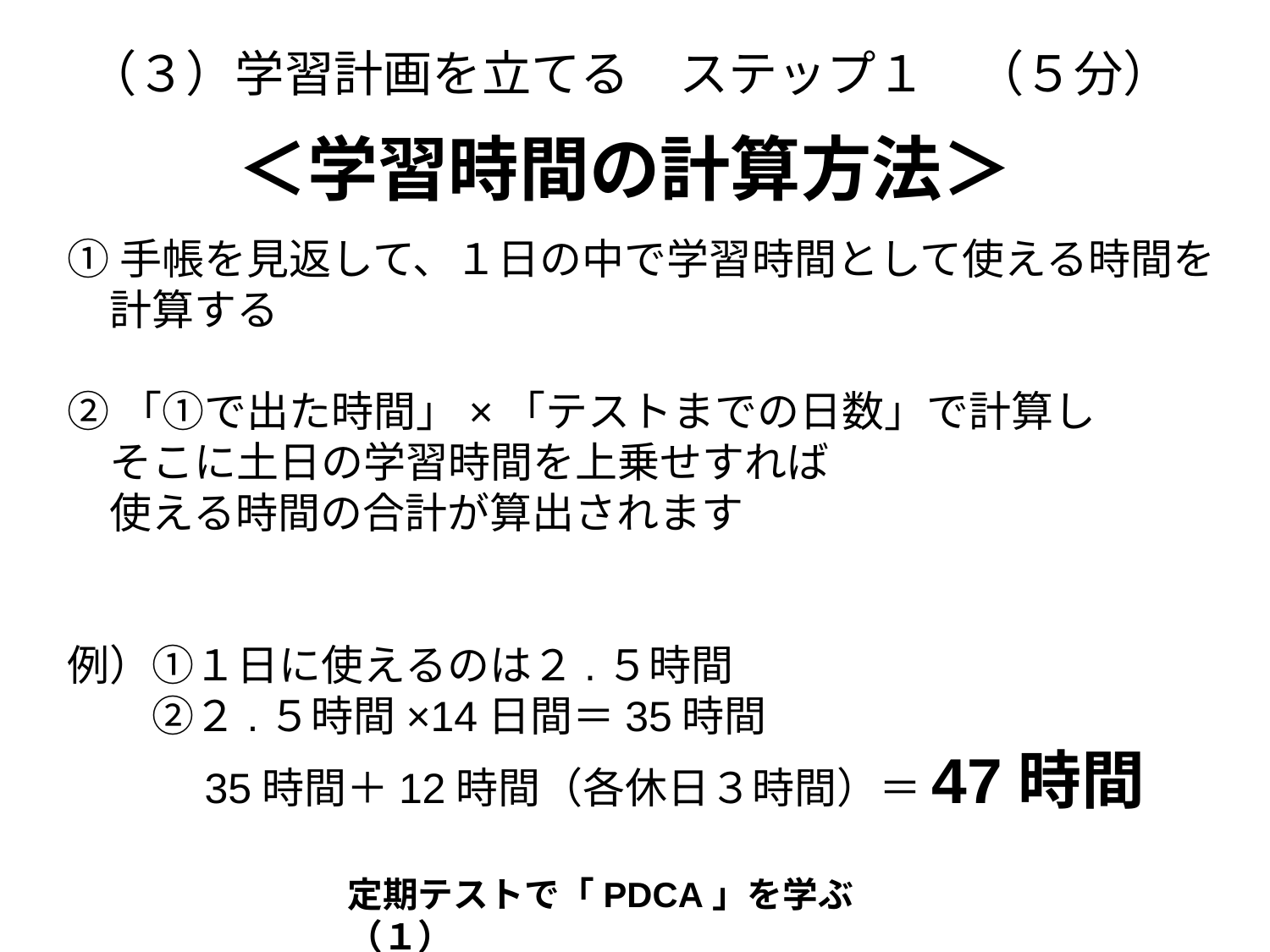

（３）学習計画を立てる　ステップ１　（５分）
＜学習時間の計算方法＞
①手帳を見返して、１日の中で学習時間として使える時間を
　計算する

②「①で出た時間」×「テストまでの日数」で計算し
　そこに土日の学習時間を上乗せすれば
　使える時間の合計が算出されます

例）①１日に使えるのは２.５時間
　　②２.５時間×14日間＝35時間
　　　35時間＋12時間（各休日３時間）＝47時間

定期テストで「PDCA」を学ぶ（１）